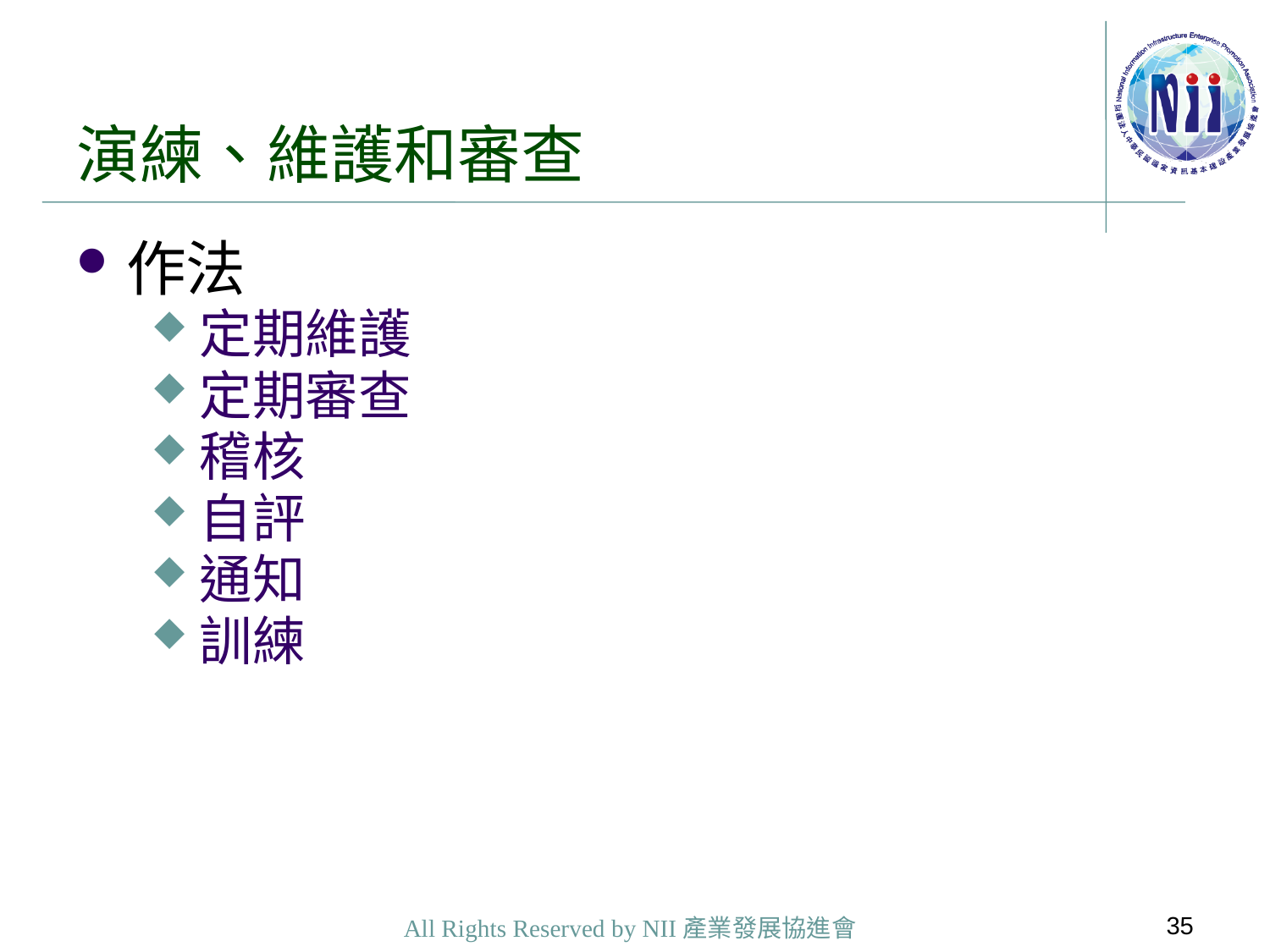

# 演練、維護和審查
作法
定期維護
定期審查
稽核
自評
通知
訓練
35
All Rights Reserved by NII產業發展協進會